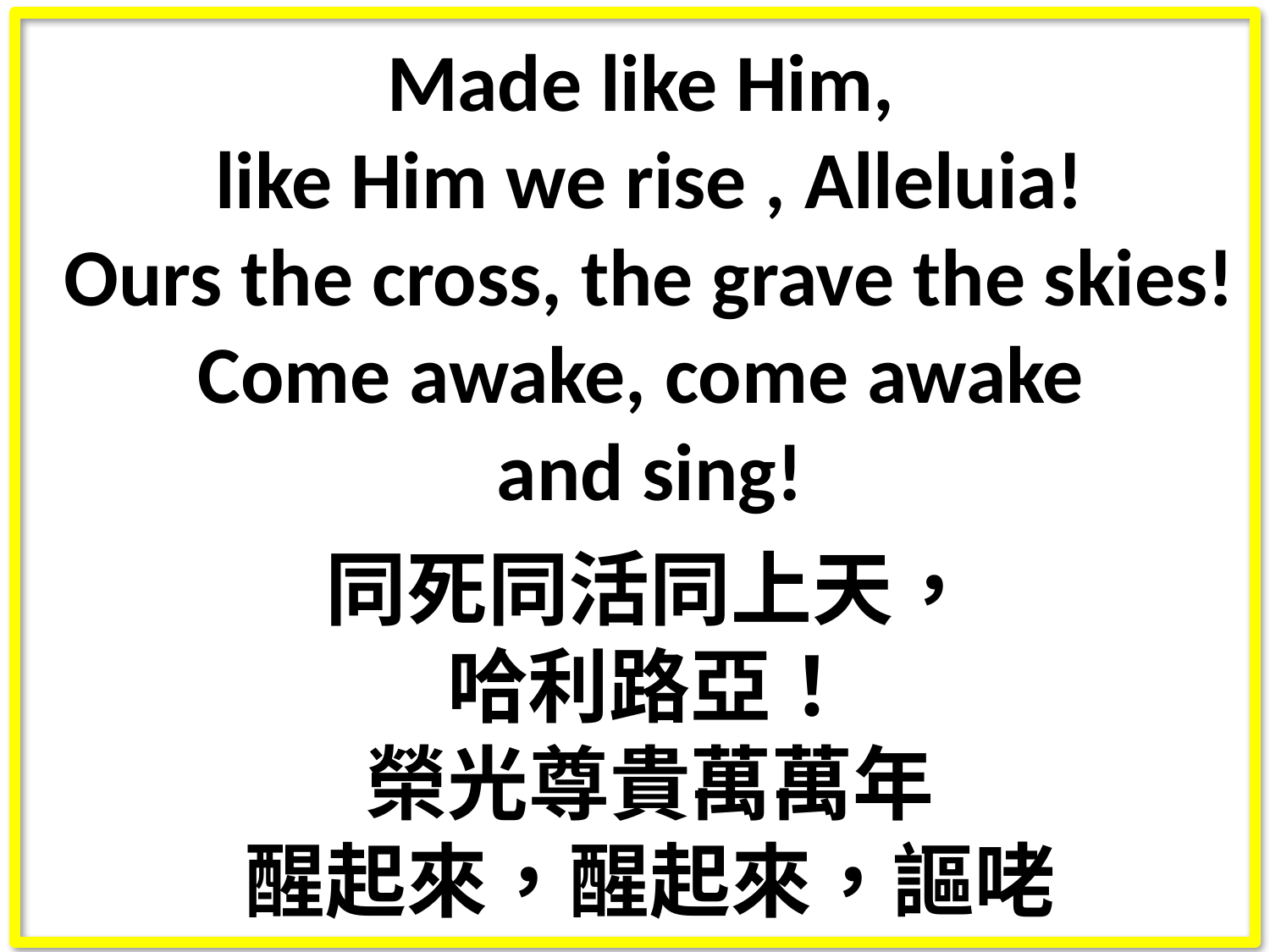

Made like Him,
like Him we rise , Alleluia!
Ours the cross, the grave the skies!
Come awake, come awake
and sing!
同死同活同上天，
哈利路亞！
榮光尊貴萬萬年
醒起來，醒起來，謳咾